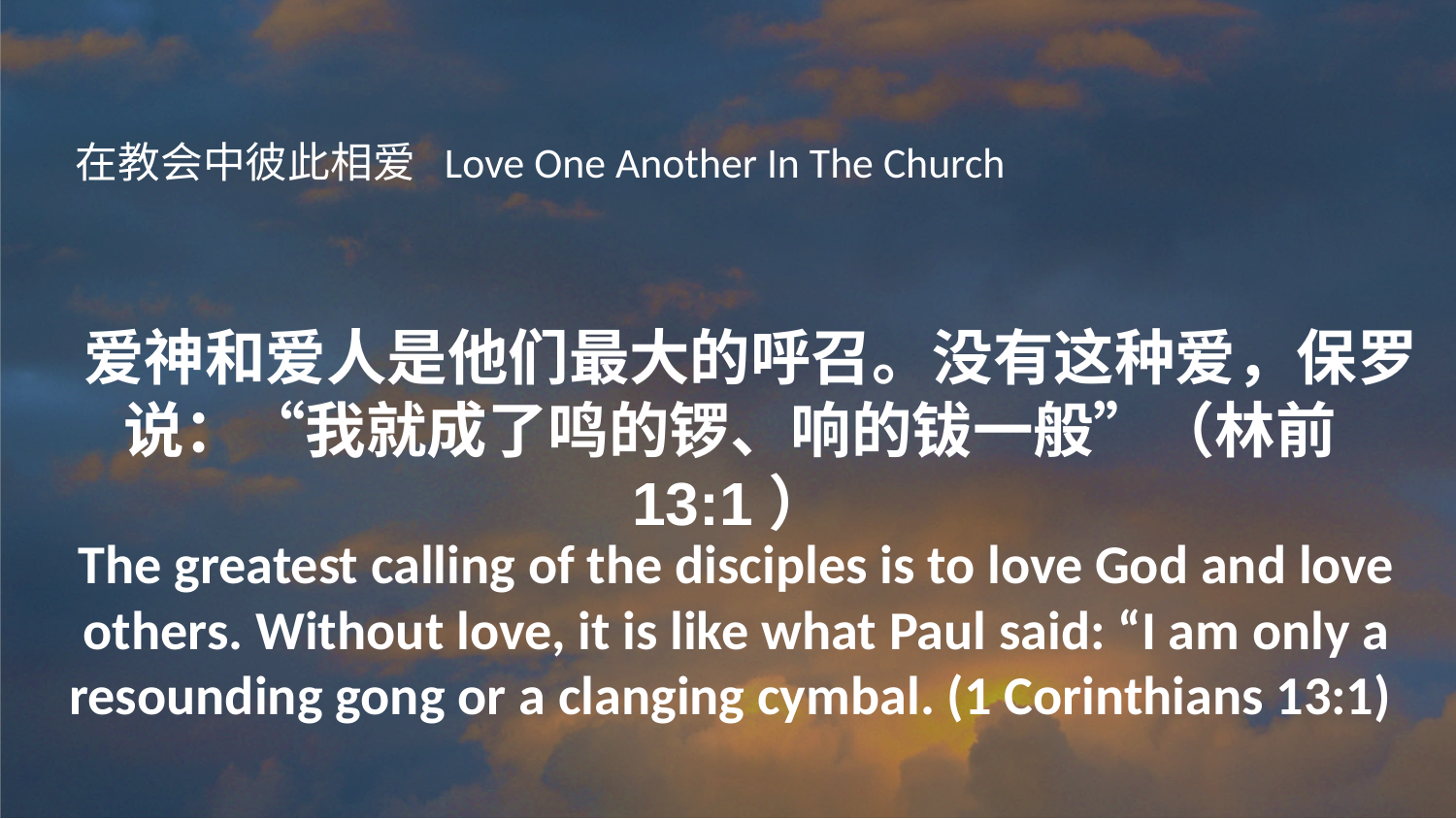

在教会中彼此相爱  Love One Another In The Church
  爱神和爱人是他们最大的呼召。没有这种爱，保罗说：“我就成了鸣的锣、响的钹一般”（林前 13:1）
The greatest calling of the disciples is to love God and love others. Without love, it is like what Paul said: “I am only a resounding gong or a clanging cymbal. (1 Corinthians 13:1)